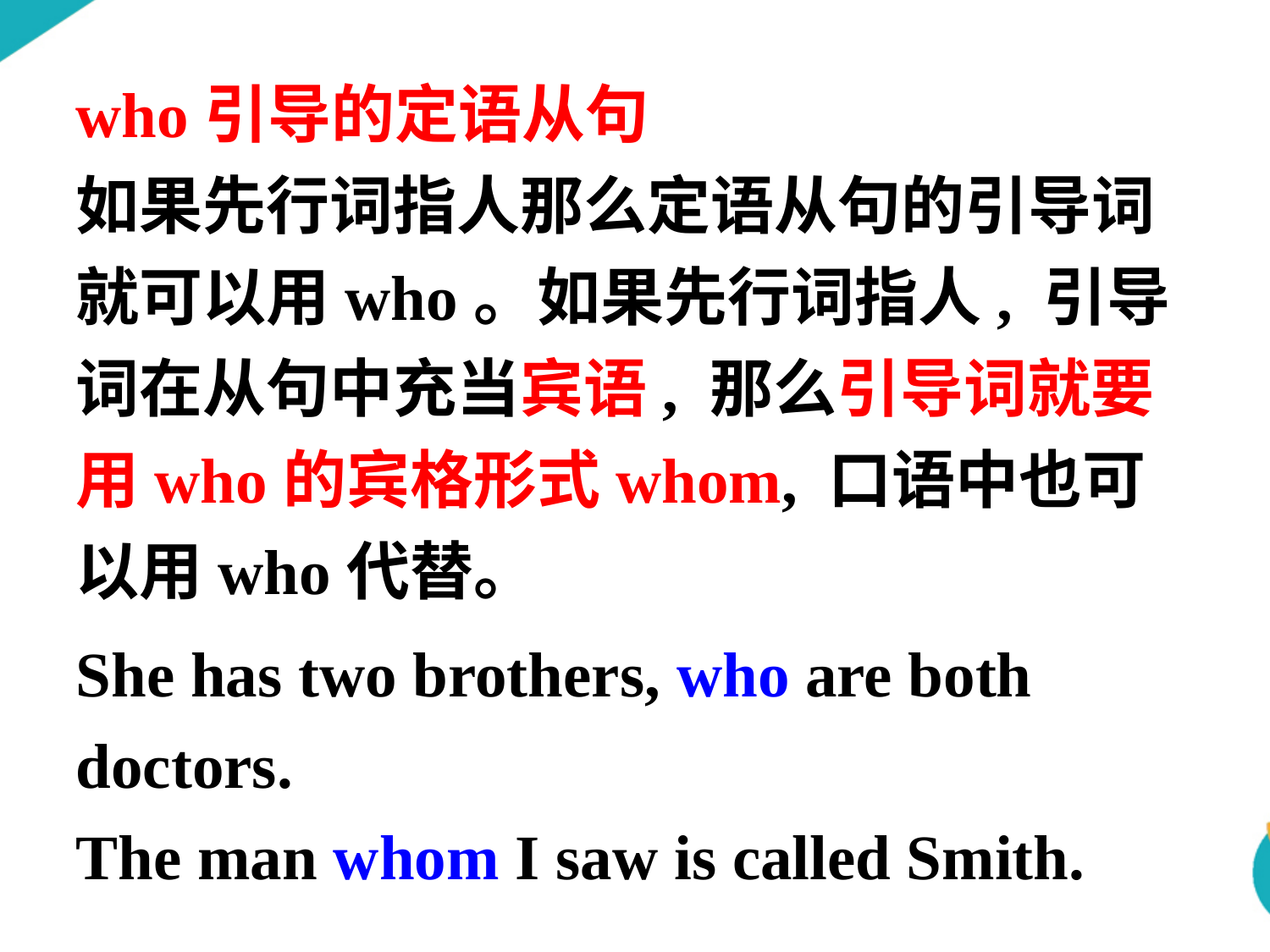

who引导的定语从句
如果先行词指人那么定语从句的引导词就可以用who。如果先行词指人, 引导词在从句中充当宾语, 那么引导词就要用who的宾格形式whom, 口语中也可以用who代替。
She has two brothers, who are both doctors.
The man whom I saw is called Smith.